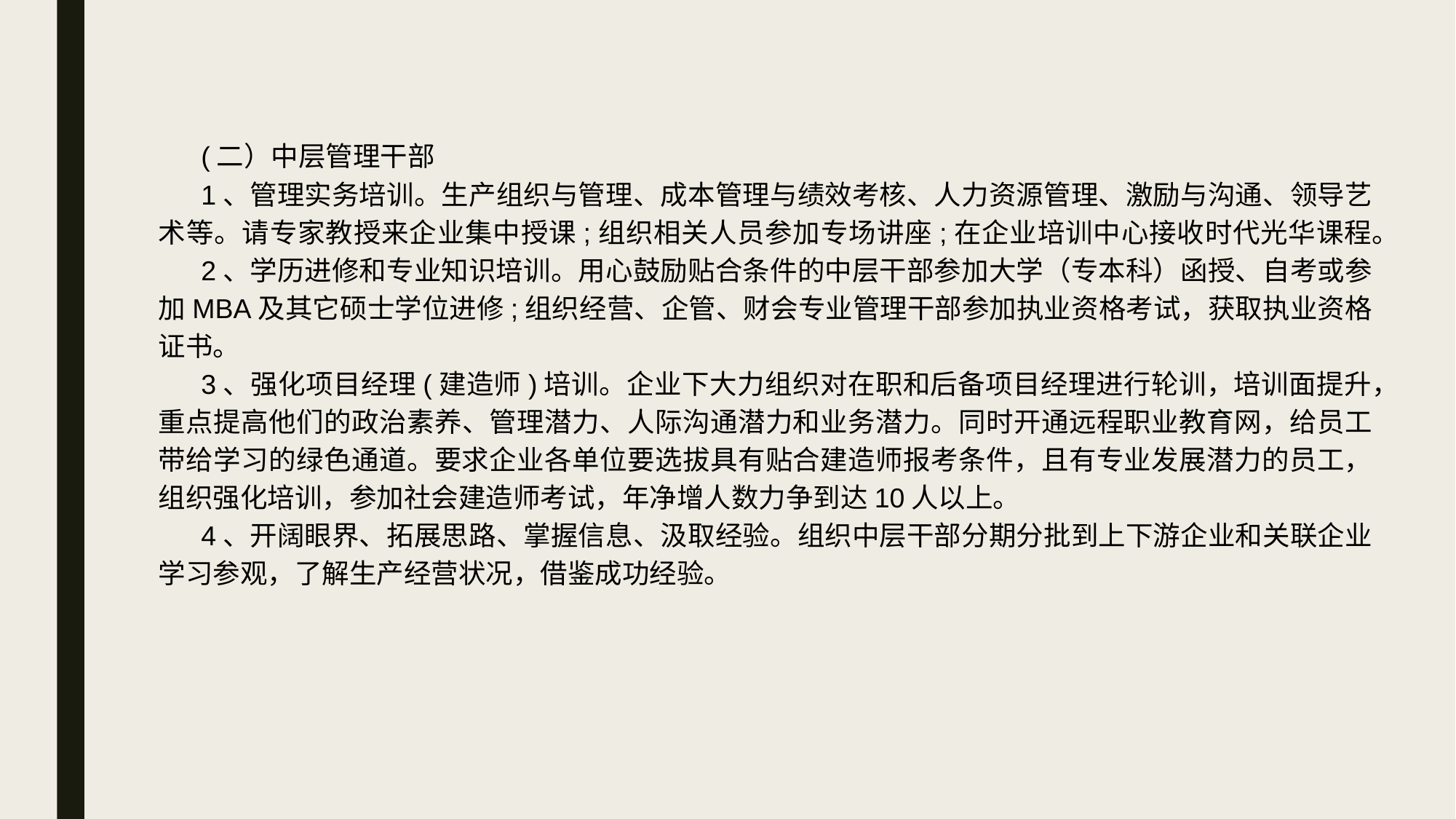

(二）中层管理干部
1、管理实务培训。生产组织与管理、成本管理与绩效考核、人力资源管理、激励与沟通、领导艺术等。请专家教授来企业集中授课;组织相关人员参加专场讲座;在企业培训中心接收时代光华课程。
2、学历进修和专业知识培训。用心鼓励贴合条件的中层干部参加大学（专本科）函授、自考或参加MBA及其它硕士学位进修;组织经营、企管、财会专业管理干部参加执业资格考试，获取执业资格证书。
3、强化项目经理(建造师)培训。企业下大力组织对在职和后备项目经理进行轮训，培训面提升，重点提高他们的政治素养、管理潜力、人际沟通潜力和业务潜力。同时开通远程职业教育网，给员工带给学习的绿色通道。要求企业各单位要选拔具有贴合建造师报考条件，且有专业发展潜力的员工，组织强化培训，参加社会建造师考试，年净增人数力争到达10人以上。
4、开阔眼界、拓展思路、掌握信息、汲取经验。组织中层干部分期分批到上下游企业和关联企业学习参观，了解生产经营状况，借鉴成功经验。